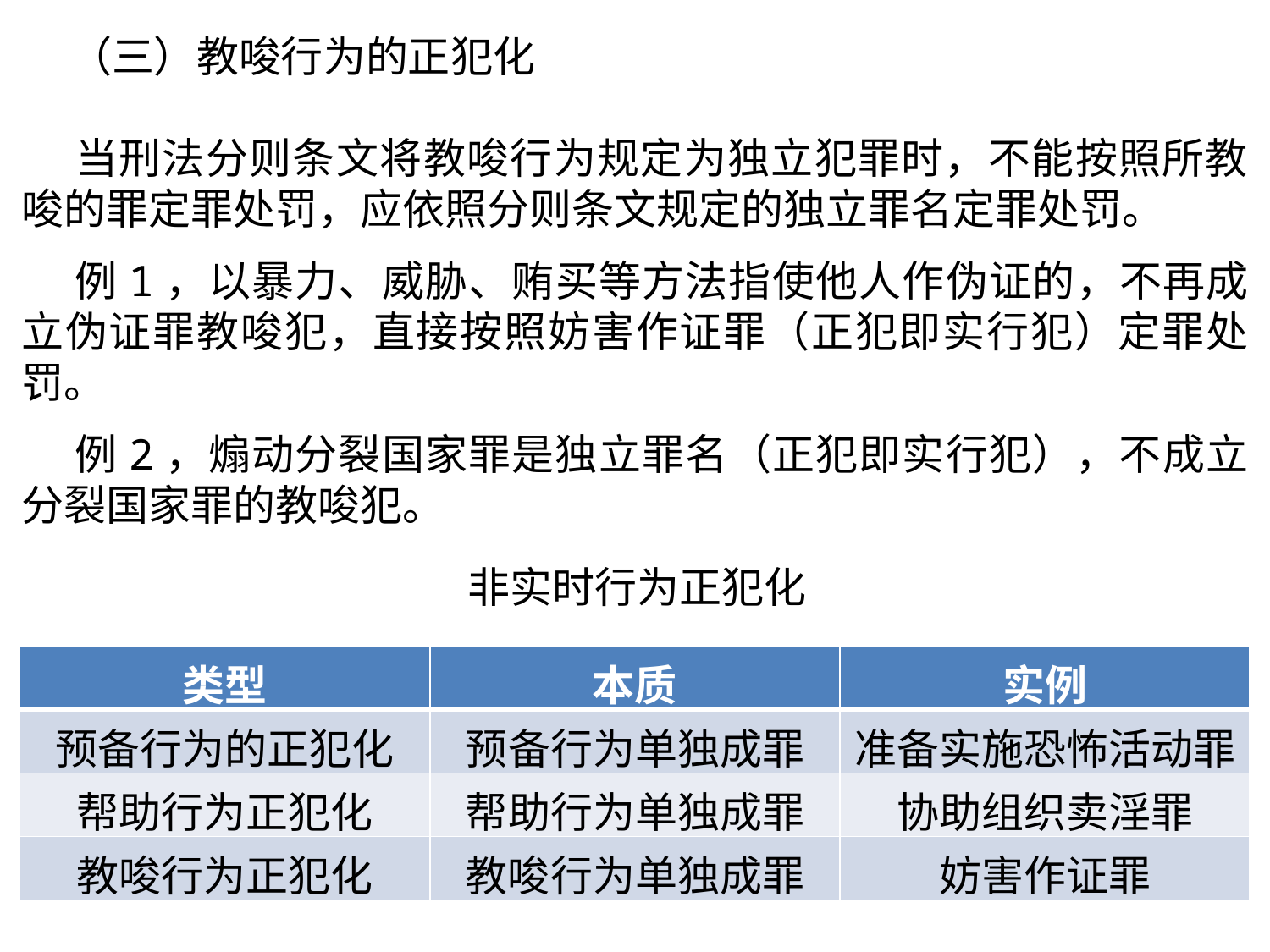

（三）教唆行为的正犯化

    当刑法分则条文将教唆行为规定为独立犯罪时，不能按照所教唆的罪定罪处罚，应依照分则条文规定的独立罪名定罪处罚。

    例1，以暴力、威胁、贿买等方法指使他人作伪证的，不再成立伪证罪教唆犯，直接按照妨害作证罪（正犯即实行犯）定罪处罚。

    例2，煽动分裂国家罪是独立罪名（正犯即实行犯），不成立分裂国家罪的教唆犯。

非实时行为正犯化
| 类型 | 本质 | 实例 |
| --- | --- | --- |
| 预备行为的正犯化 | 预备行为单独成罪 | 准备实施恐怖活动罪 |
| 帮助行为正犯化 | 帮助行为单独成罪 | 协助组织卖淫罪 |
| 教唆行为正犯化 | 教唆行为单独成罪 | 妨害作证罪 |